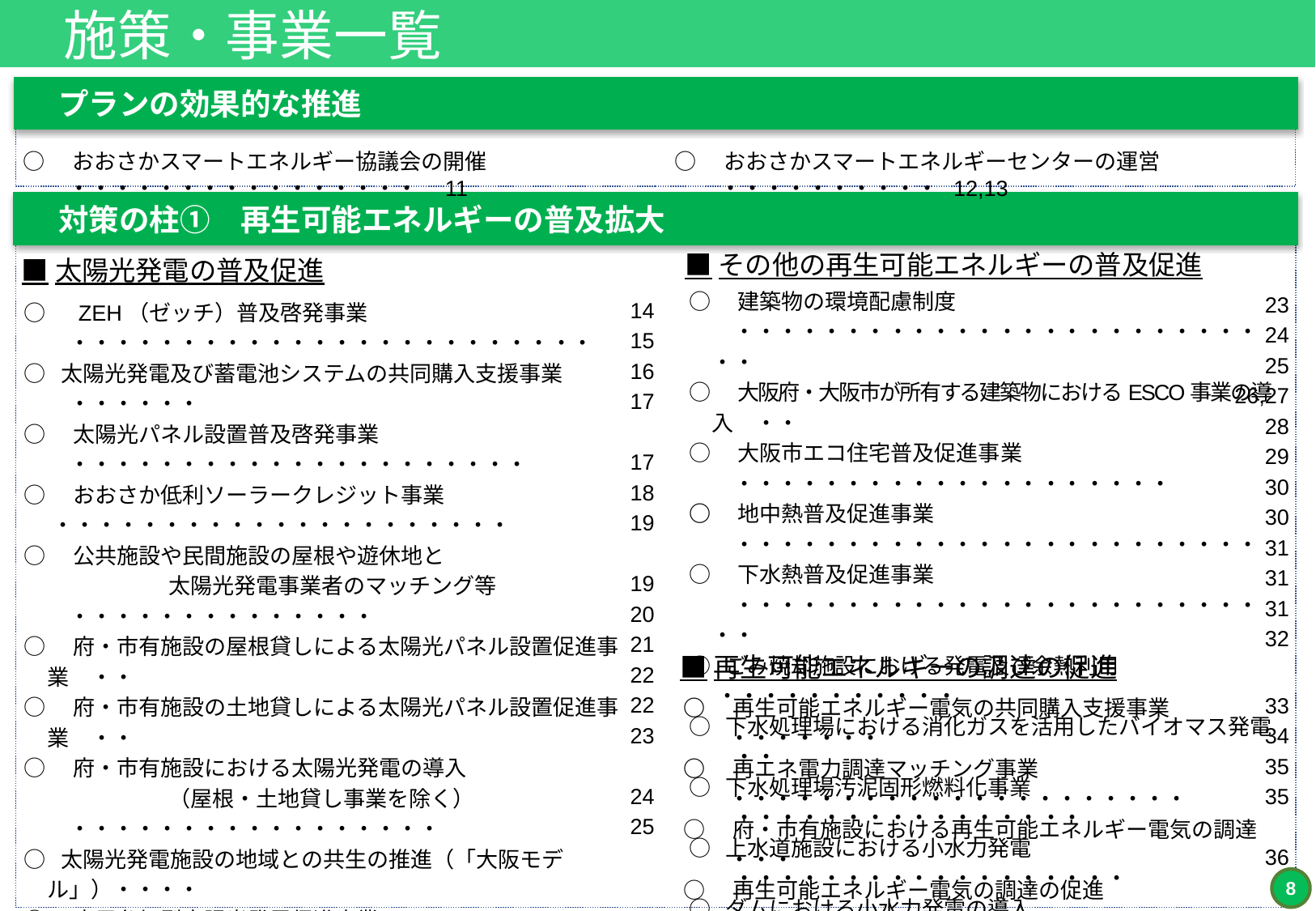

施策・事業一覧
　プランの効果的な推進

○　おおさかスマートエネルギーセンターの運営　　・・・・・・・・・・  12,13
○　おおさかスマートエネルギー協議会の開催　　・・・・・・・・・・・・・・・・　11
　対策の柱①　再生可能エネルギーの普及拡大

■その他の再生可能エネルギーの普及促進
■太陽光発電の普及促進
○　建築物の環境配慮制度　・・・・・・・・・・・・・・・・・・・・・・・・・・
○　大阪府・大阪市が所有する建築物におけるESCO事業の導入　・・
○　大阪市エコ住宅普及促進事業　　・・・・・・・・・・・・・・・・・・・・
○　地中熱普及促進事業　　・・・・・・・・・・・・・・・・・・・・・・・・
○　下水熱普及促進事業　　・・・・・・・・・・・・・・・・・・・・・・・・・・
○  ごみ焼却施設における発電及び余熱利用    ・・・・・・・・・・・
○  下水処理場における消化ガスを活用したバイオマス発電　・・
○  下水処理場汚泥固形燃料化事業　　・・・・・・・・・・・・・・・・
○  上水道施設における小水力発電　　・・・・・・・・・・・・・・・・・・
○  ダムにおける小水力発電の導入  ・・・・・・・・・・・・・・・・・・・・・
○  太陽熱エネルギーの利用促進　　・・・・・・・・・・・・・・・・・・・・・
○  人工光合成を用いた新エネルギー創出の推進　　・・・・・・・・
23
24
25
26,27
28
29
30
30
31
31
31
32
14
15
16
17

17
18
19

19
20
21
22
22
23

24
25
○　ZEH（ゼッチ）普及啓発事業　　・・・・・・・・・・・・・・・・・・・・・・・・
○  太陽光発電及び蓄電池システムの共同購入支援事業　・・・・・・
○　太陽光パネル設置普及啓発事業　　・・・・・・・・・・・・・・・・・・・・・
○　おおさか低利ソーラークレジット事業　 ・・・・・・・・・・・・・・・・・・・・・
○　公共施設や民間施設の屋根や遊休地と
		太陽光発電事業者のマッチング等　　・・・・・・・・・・・・・・
○　府・市有施設の屋根貸しによる太陽光パネル設置促進事業　・・
○　府・市有施設の土地貸しによる太陽光パネル設置促進事業　・・
○　府・市有施設における太陽光発電の導入
		（屋根・土地貸し事業を除く）　・・・・・・・・・・・・・・・・・
○  太陽光発電施設の地域との共生の推進（「大阪モデル」）・・・・
○　府民参加型太陽光発電促進事業　　・・・・・・・・・・・・・・・・・・・・
○　市設建築物のZEB化に向けた検討　・・・・・・・・・・・・・・・・・・・・・
○　気候危機の認識共有の促進　・・・・・・・・・・・・・・・・・・・・・・・・・・
○　建築物の環境配慮制度　・・・・・・・・・・・・・・・・・・・・・・・・・・・・・・
○　大阪府・大阪市が所有する建築物における		ESCO事業の導入　　・・・・・・・・・・・・・・・・・・・・・・・・・
○　大阪市エコ住宅普及促進事業　　・・・・・・・・・・・・・・・・・・・・・・・
■再生可能エネルギーの調達の促進
33
34
35
35

36
○　再生可能エネルギー電気の共同購入支援事業　　・・・・・・・
○　再エネ電力調達マッチング事業　　・・・・・・・・・・・・・・・・・・・・・
○　府・市有施設における再生可能エネルギー電気の調達　・・・
○　再生可能エネルギー電気の調達の促進　・・・・・・・・・・・・・・・
○　大阪府気候変動対策の推進に関する条例に基づく
                                         事業者の取組みの促進　・・・
○　小売電気事業者による報告制度　・・・・・・・・・・・・・・・・・・　36
8